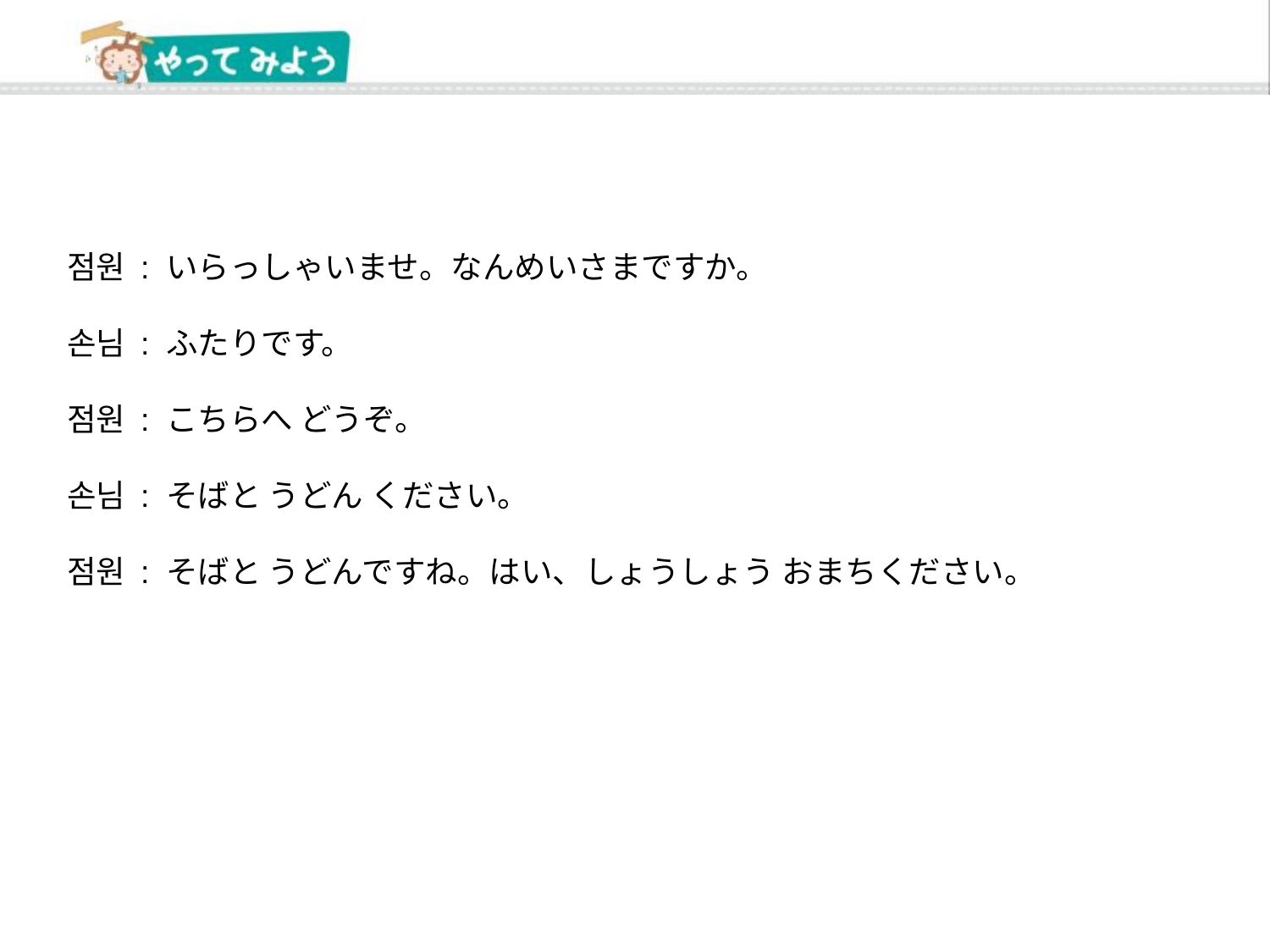

점원 : いらっしゃいませ。なんめいさまですか。
손님 : ふたりです。
점원 : こちらへ どうぞ。
손님 : そばと うどん ください。
점원 : そばと うどんですね。はい、しょうしょう おまちください。